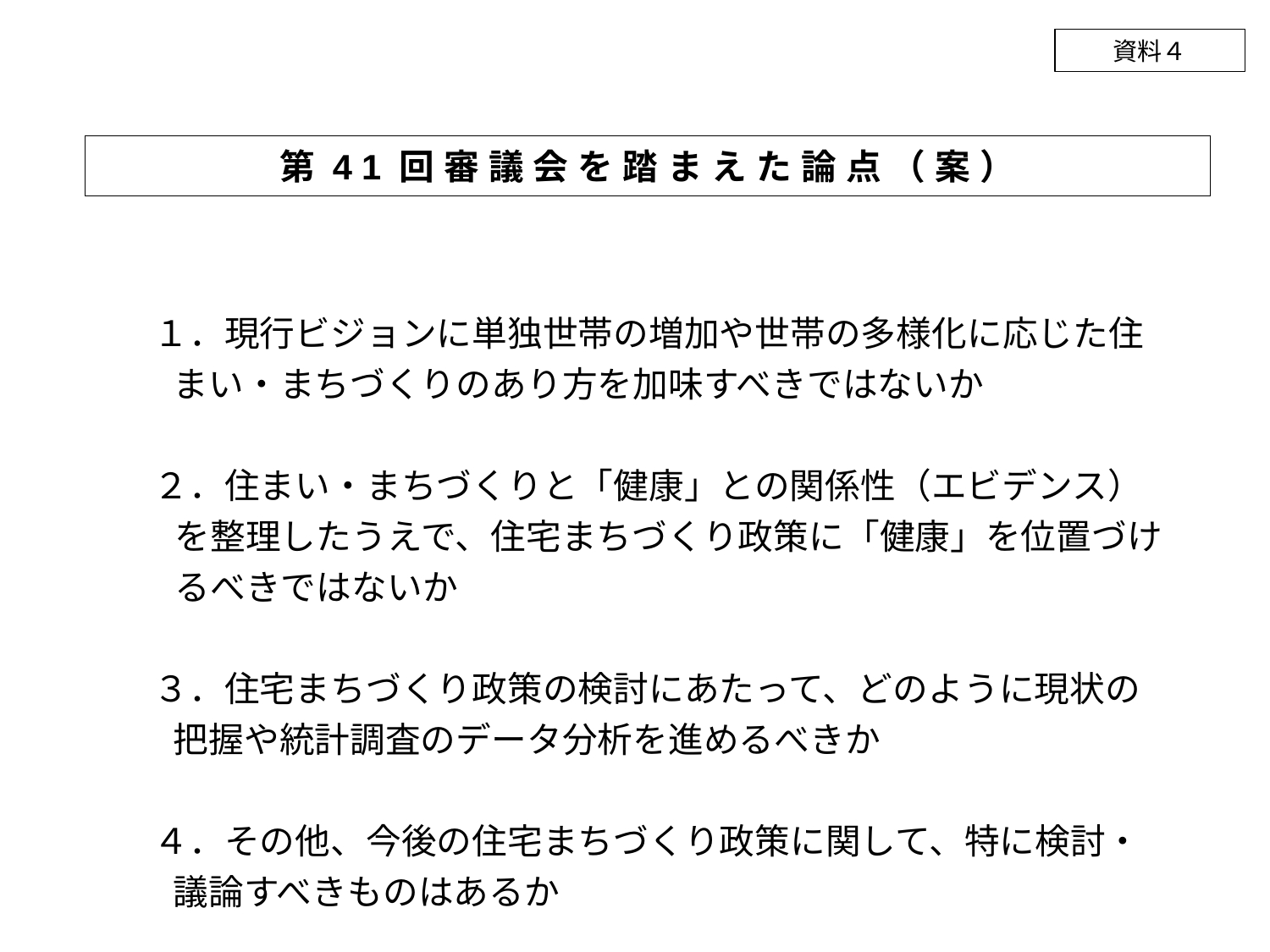

資料４
第41回審議会を踏まえた論点（案）

　　　　１．現行ビジョンに単独世帯の増加や世帯の多様化に応じた住まい・まちづくりのあり方を加味すべきではないか

　　　　２．住まい・まちづくりと「健康」との関係性（エビデンス）を整理したうえで、住宅まちづくり政策に「健康」を位置づけるべきではないか

　　　　３．住宅まちづくり政策の検討にあたって、どのように現状の把握や統計調査のデータ分析を進めるべきか

　　　　４．その他、今後の住宅まちづくり政策に関して、特に検討・議論すべきものはあるか